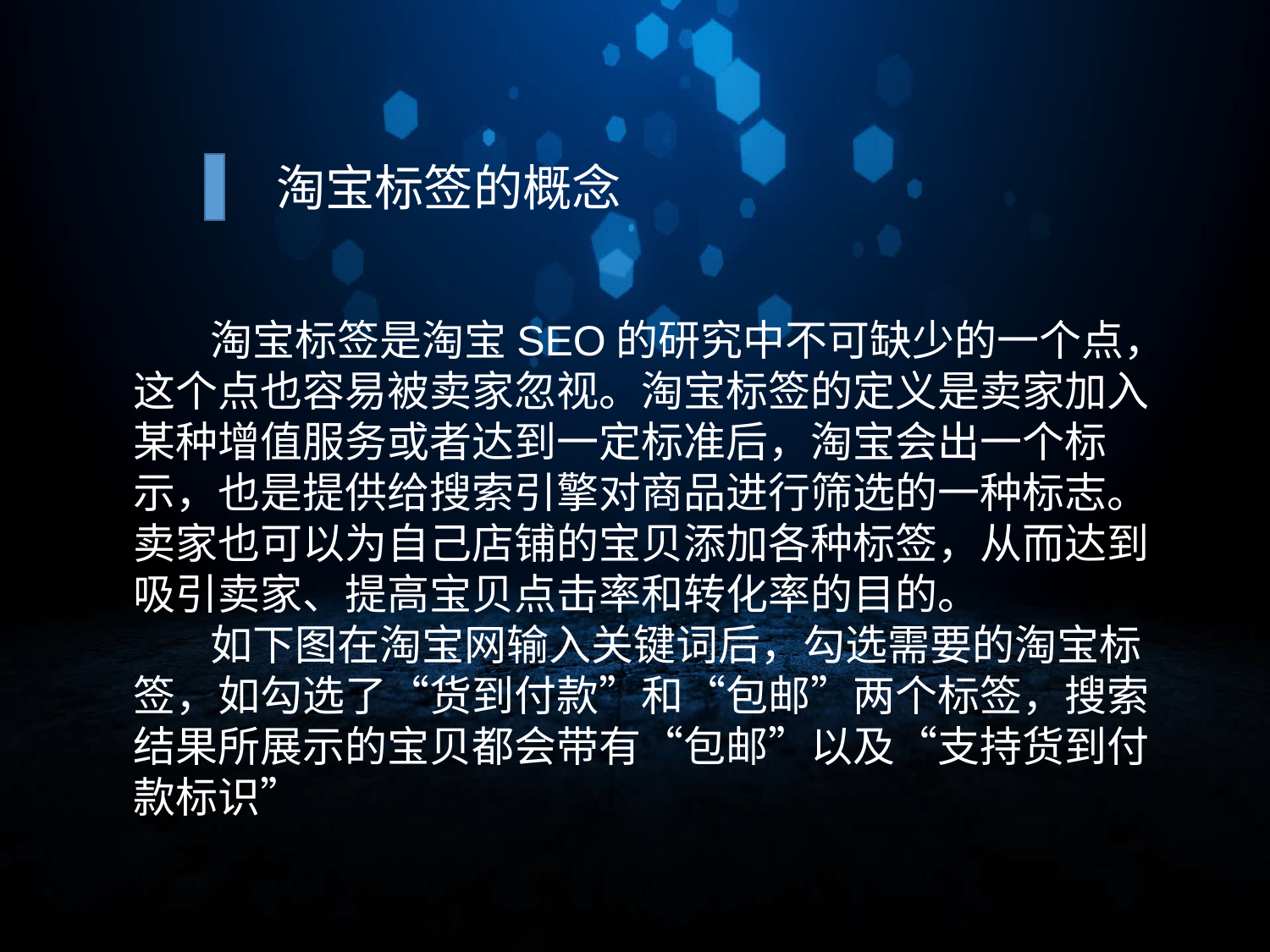

淘宝标签的概念

       淘宝标签是淘宝SEO的研究中不可缺少的一个点，这个点也容易被卖家忽视。淘宝标签的定义是卖家加入某种增值服务或者达到一定标准后，淘宝会出一个标示，也是提供给搜索引擎对商品进行筛选的一种标志。卖家也可以为自己店铺的宝贝添加各种标签，从而达到吸引卖家、提高宝贝点击率和转化率的目的。
       如下图在淘宝网输入关键词后，勾选需要的淘宝标签，如勾选了“货到付款”和“包邮”两个标签，搜索结果所展示的宝贝都会带有“包邮”以及“支持货到付款标识”